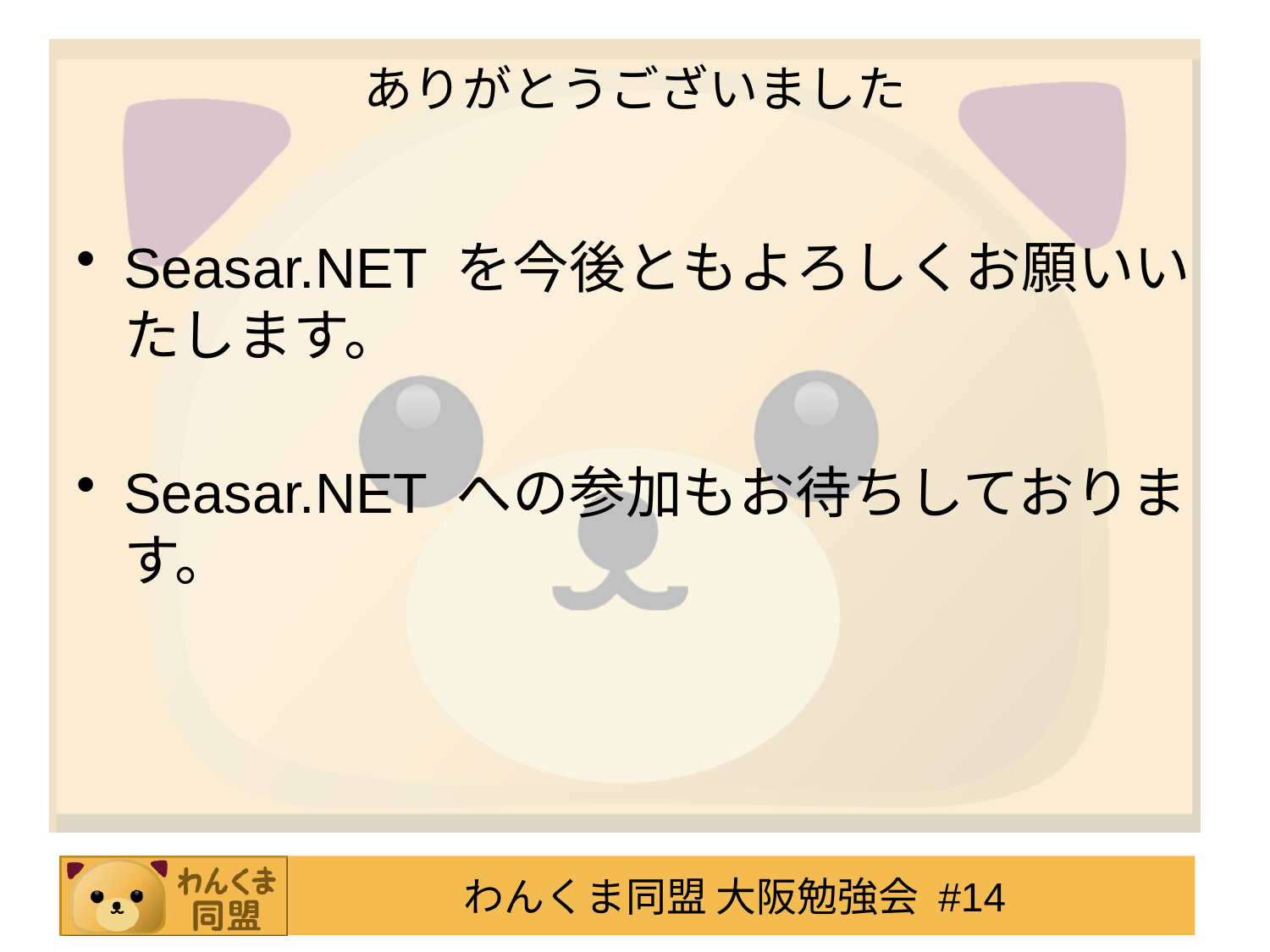

# ありがとうございました

Seasar.NET を今後ともよろしくお願いいたします。

Seasar.NET への参加もお待ちしております。